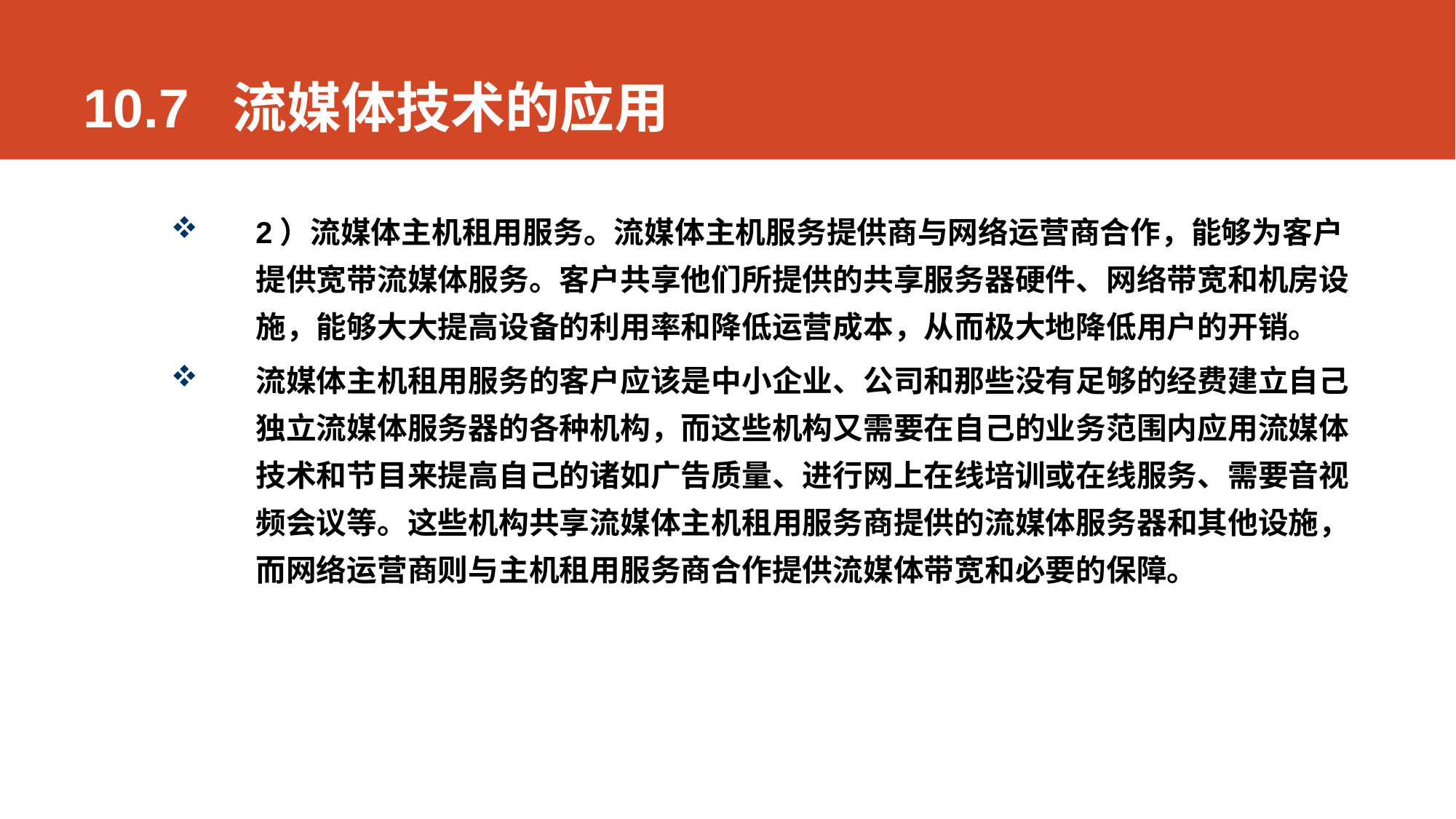

# 10.7  流媒体技术的应用
2）流媒体主机租用服务。流媒体主机服务提供商与网络运营商合作，能够为客户提供宽带流媒体服务。客户共享他们所提供的共享服务器硬件、网络带宽和机房设施，能够大大提高设备的利用率和降低运营成本，从而极大地降低用户的开销。
流媒体主机租用服务的客户应该是中小企业、公司和那些没有足够的经费建立自己独立流媒体服务器的各种机构，而这些机构又需要在自己的业务范围内应用流媒体技术和节目来提高自己的诸如广告质量、进行网上在线培训或在线服务、需要音视频会议等。这些机构共享流媒体主机租用服务商提供的流媒体服务器和其他设施，而网络运营商则与主机租用服务商合作提供流媒体带宽和必要的保障。